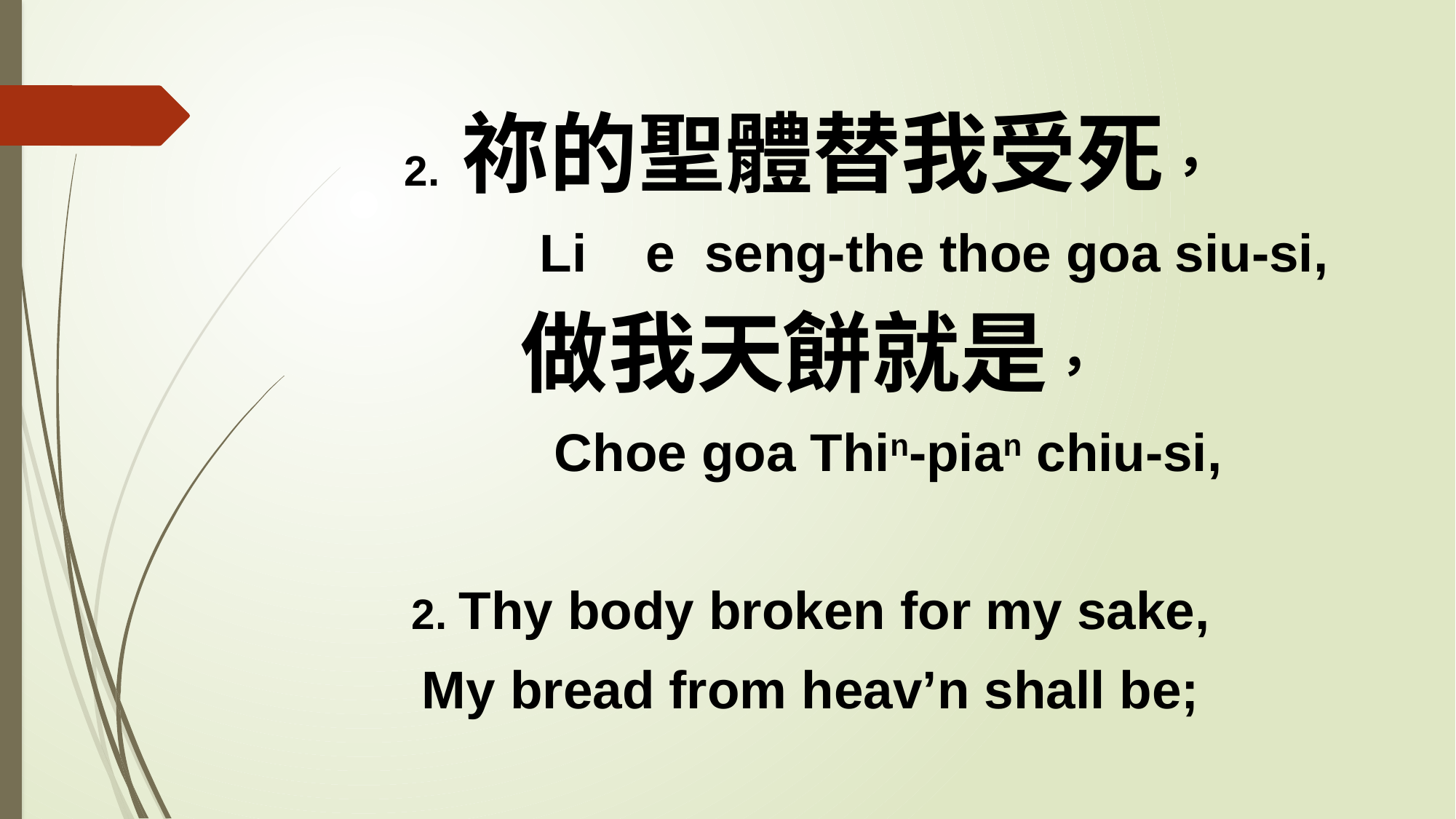

2. 祢的聖體替我受死，
                   Li    e  seng-the thoe goa siu-si,
做我天餅就是，
                    Choe goa Thin-pian chiu-si,

2. Thy body broken for my sake,
My bread from heav’n shall be;